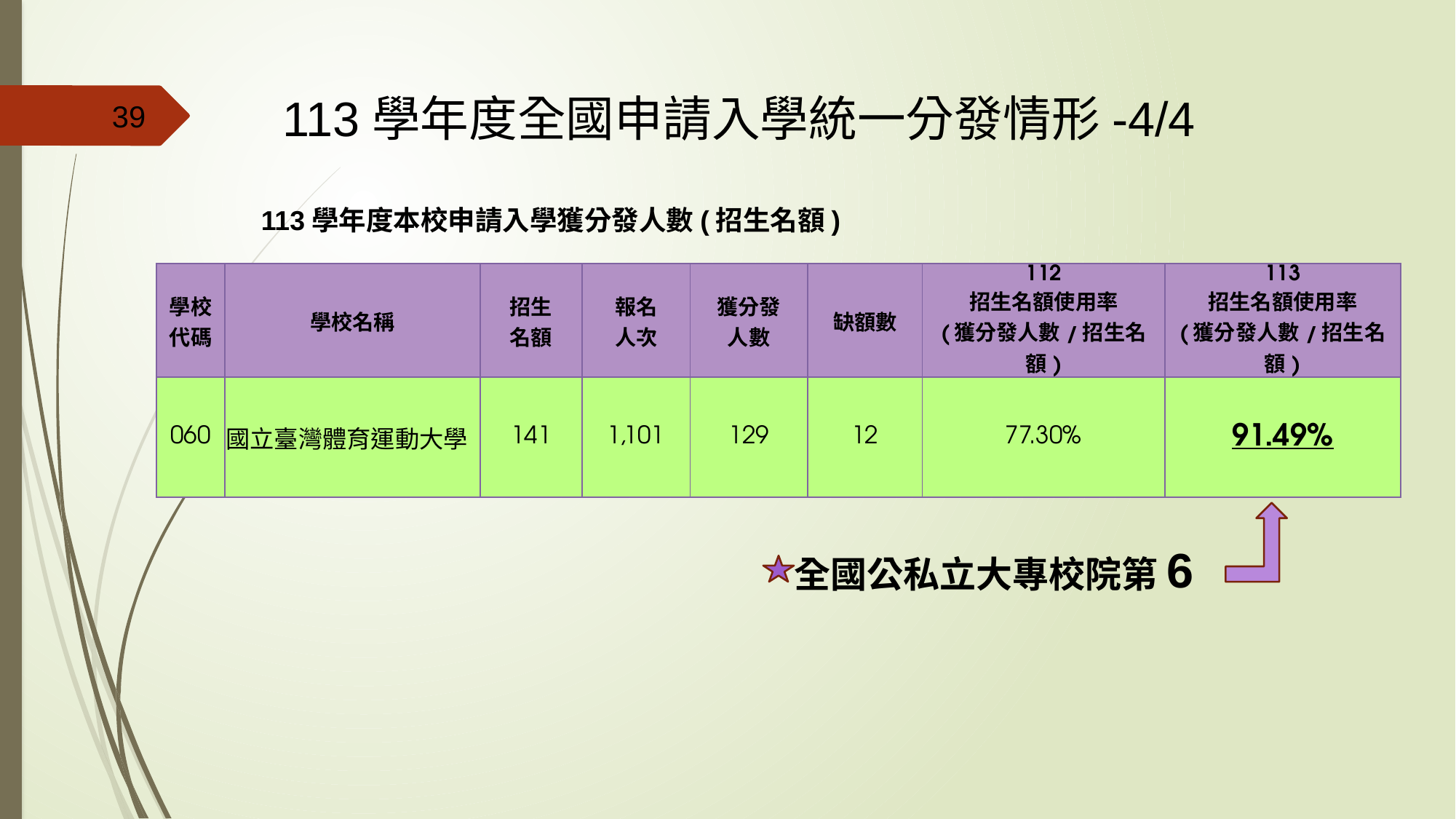

113學年度全國申請入學統一分發情形-4/4
39
113學年度本校申請入學獲分發人數(招生名額)
| 學校 代碼 | 學校名稱 | 招生 名額 | 報名 人次 | 獲分發 人數 | 缺額數 | 112 招生名額使用率 (獲分發人數/招生名額) | 113 招生名額使用率 (獲分發人數/招生名額) |
| --- | --- | --- | --- | --- | --- | --- | --- |
| 060 | 國立臺灣體育運動大學 | 141 | 1,101 | 129 | 12 | 77.30% | 91.49% |

          全國公私立大專校院第6